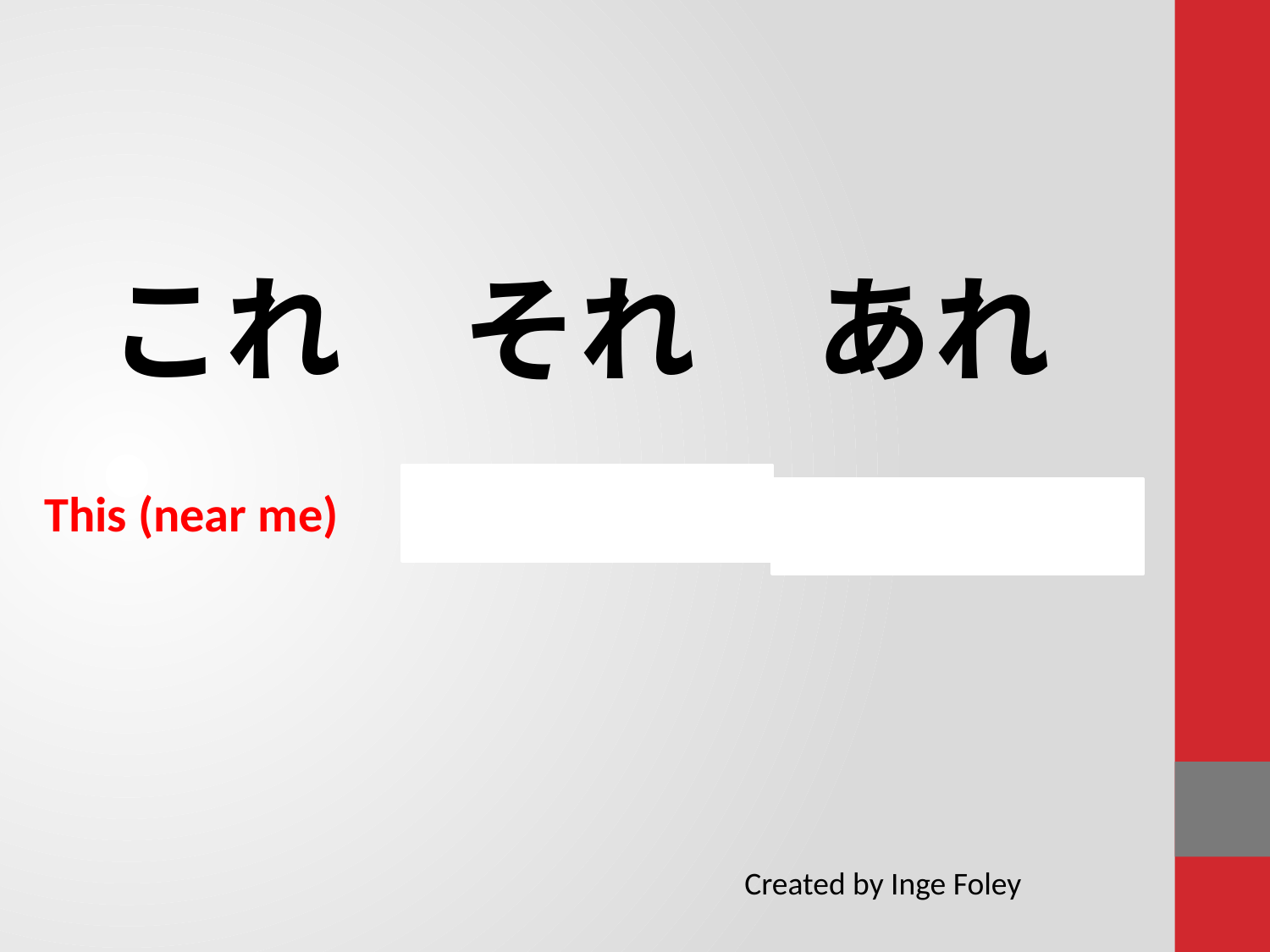

# これ　それ　あれ

This (near me)	That (near you)	That over there

Created by Inge Foley